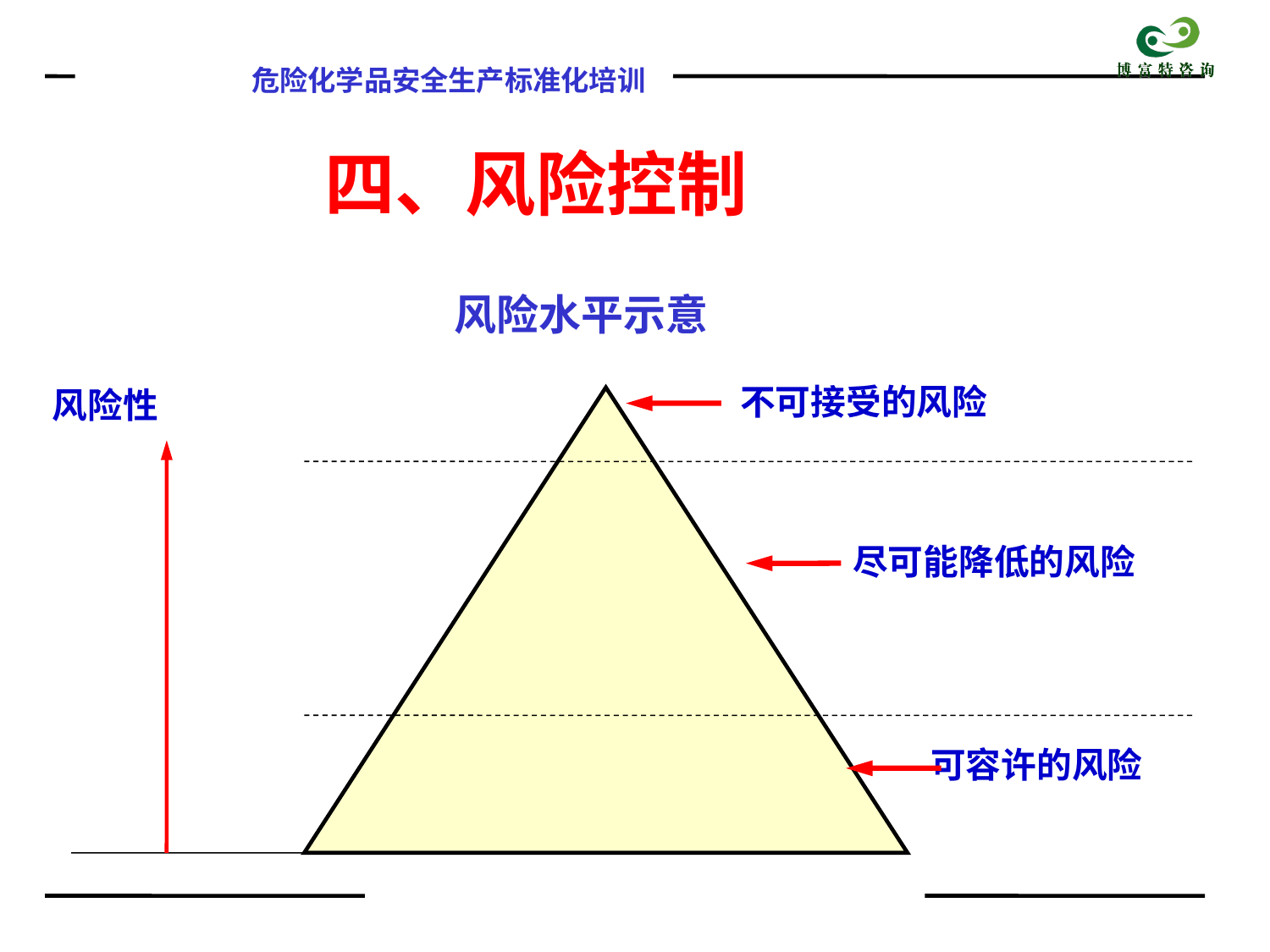

四、风险控制
风险水平示意
不可接受的风险
风险性

尽可能降低的风险

可容许的风险